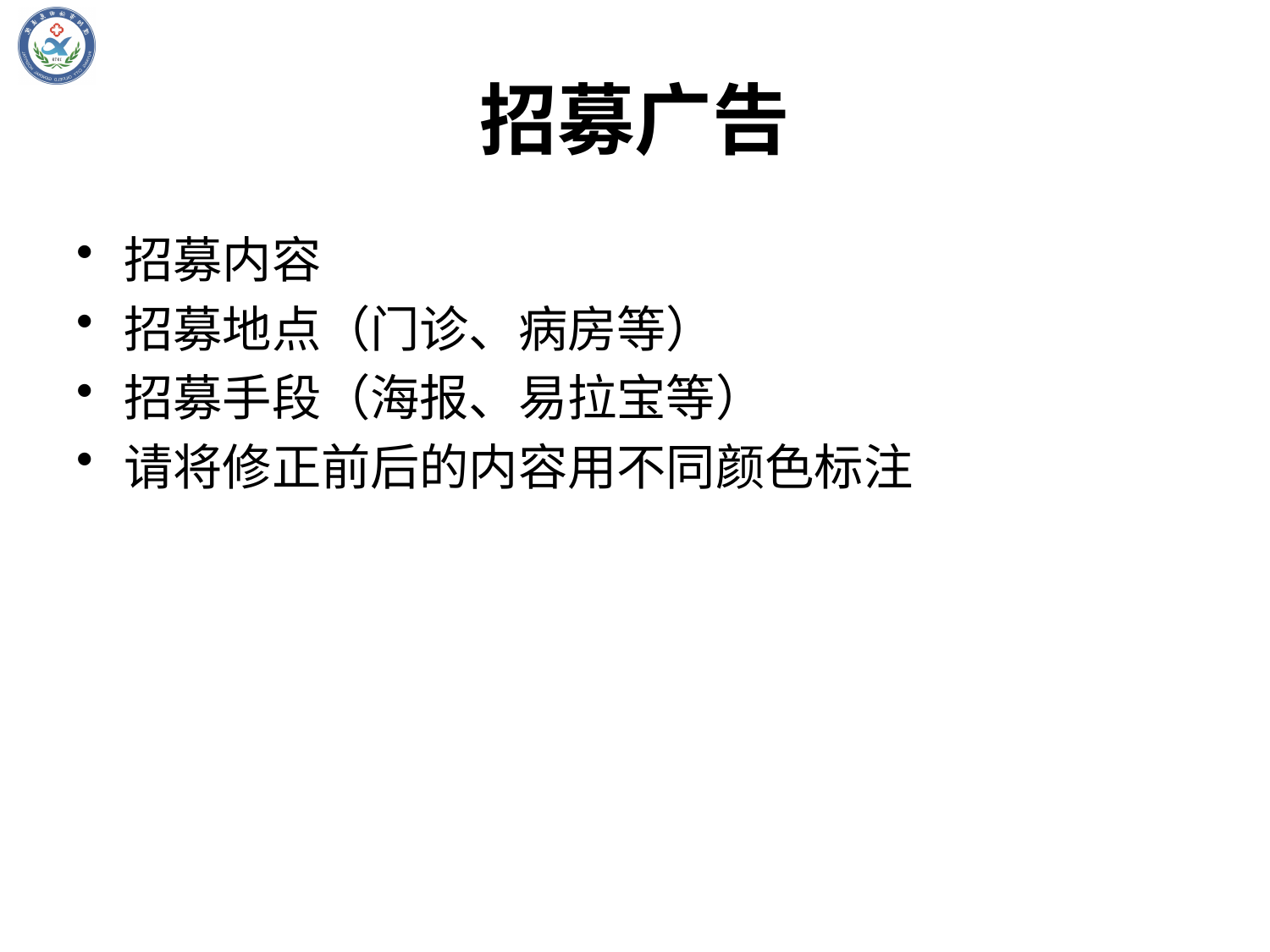

# 招募广告
招募内容
招募地点（门诊、病房等）
招募手段（海报、易拉宝等）
请将修正前后的内容用不同颜色标注